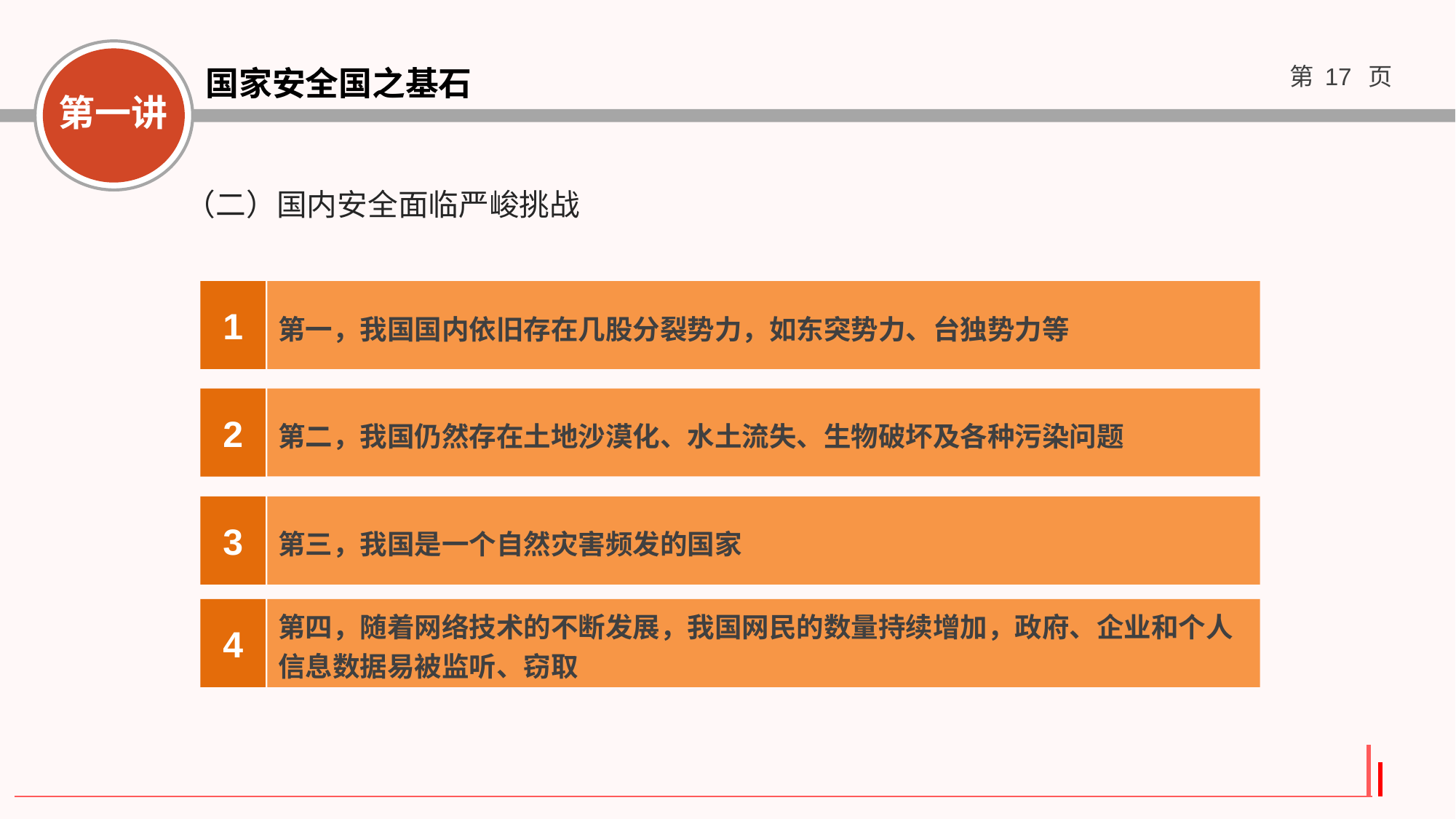

（二）国内安全面临严峻挑战
1
第一，我国国内依旧存在几股分裂势力，如东突势力、台独势力等
第二，我国仍然存在土地沙漠化、水土流失、生物破坏及各种污染问题
2
第三，我国是一个自然灾害频发的国家
3
第四，随着网络技术的不断发展，我国网民的数量持续增加，政府、企业和个人信息数据易被监听、窃取
4